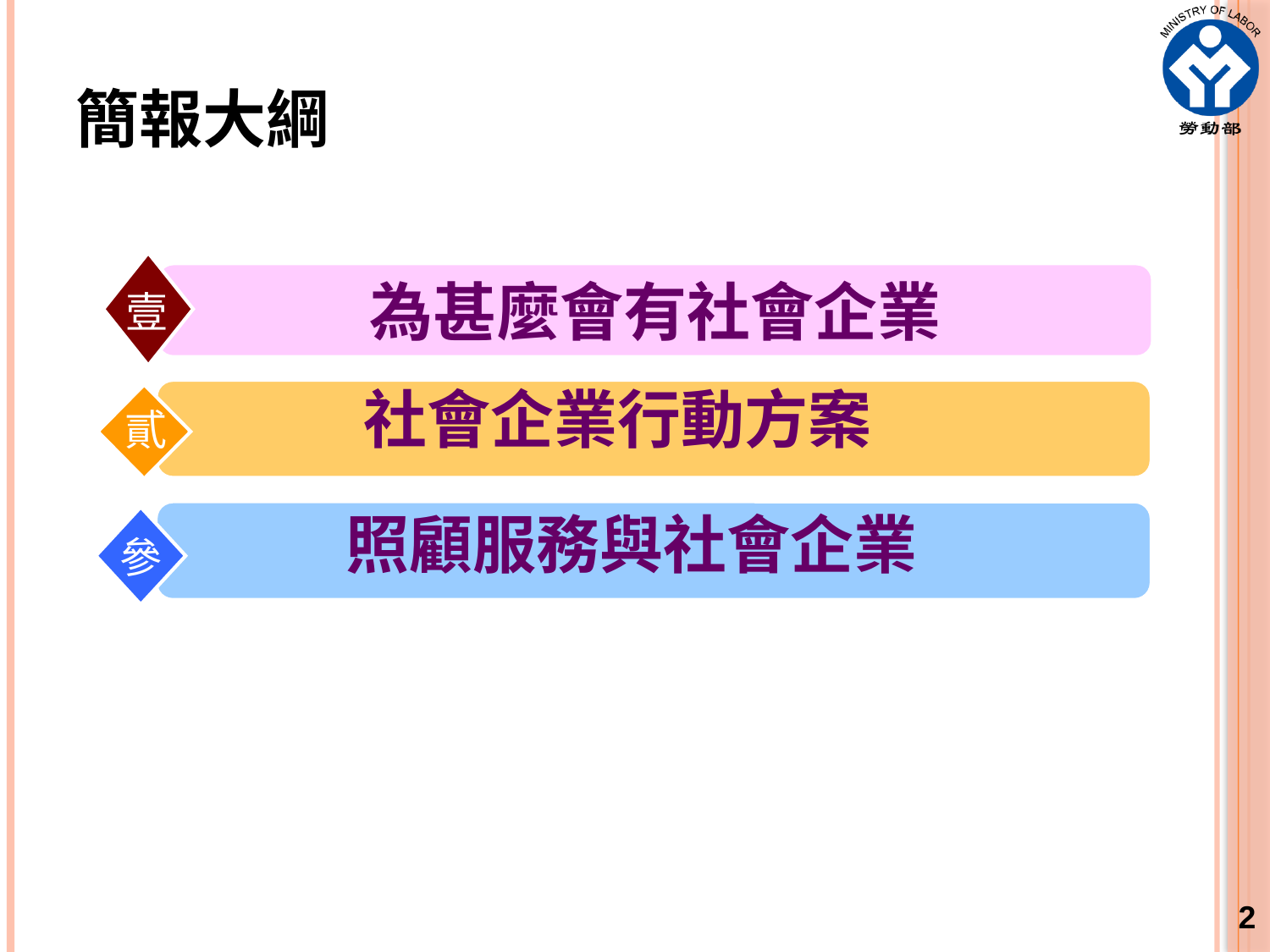

# 簡報大綱

為甚麼會有社會企業
壹
社會企業行動方案

貳
照顧服務與社會企業

參
2